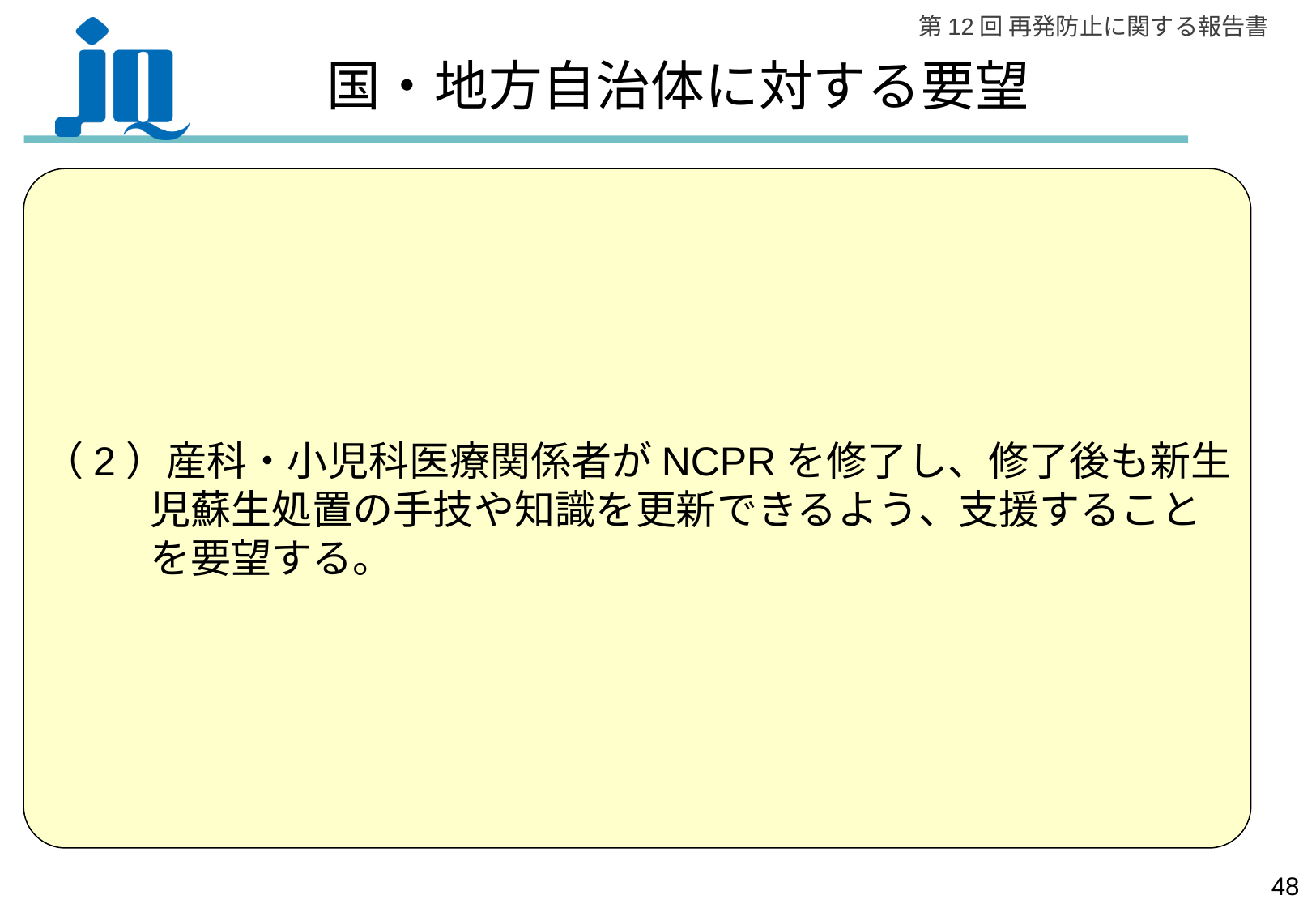

国・地方自治体に対する要望
（2）産科・小児科医療関係者がNCPRを修了し、修了後も新生児蘇生処置の手技や知識を更新できるよう、支援することを要望する。
48